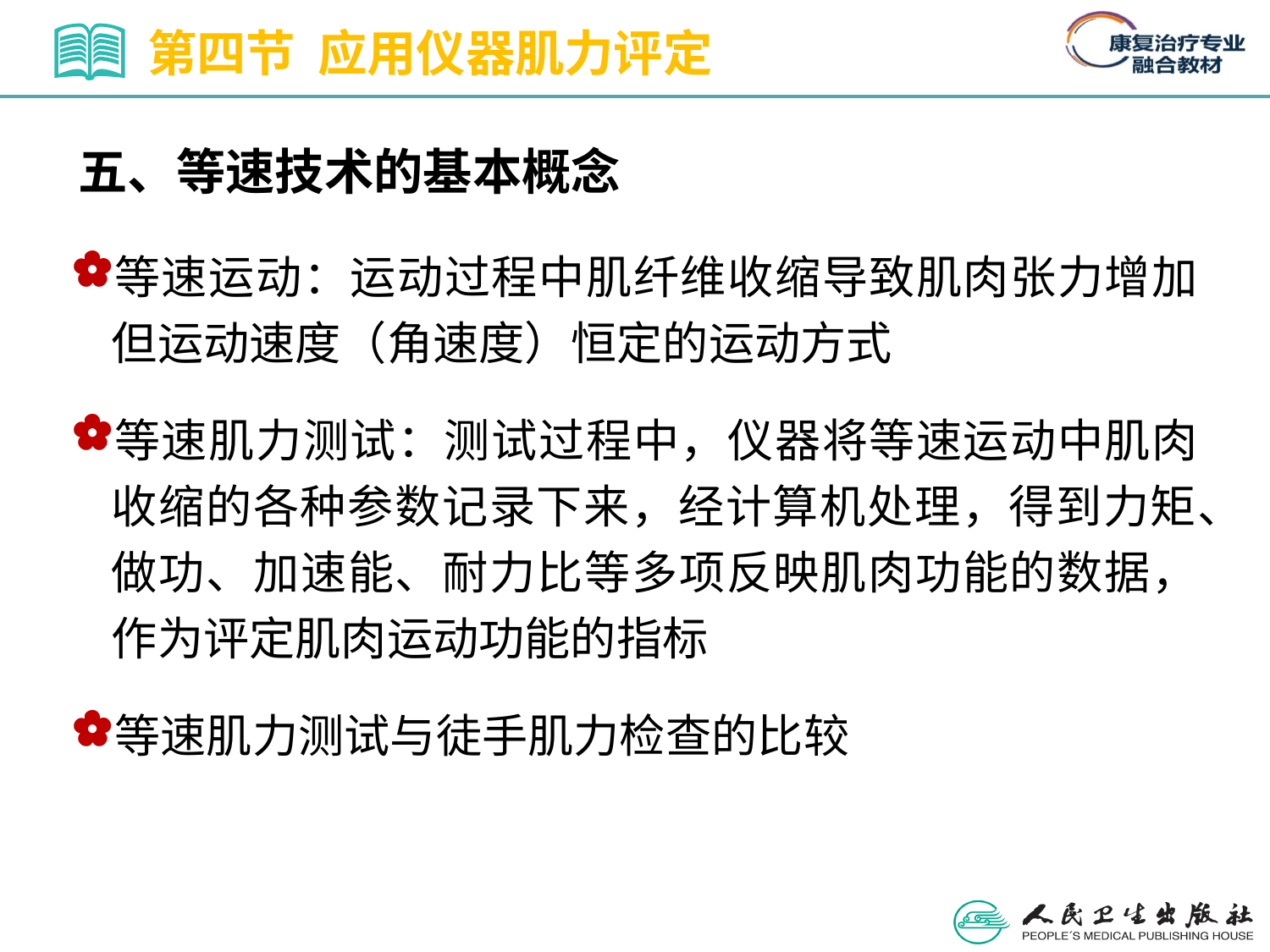

第四节  应用仪器肌力评定
五、等速技术的基本概念
等速运动：运动过程中肌纤维收缩导致肌肉张力增加但运动速度（角速度）恒定的运动方式
等速肌力测试：测试过程中，仪器将等速运动中肌肉收缩的各种参数记录下来，经计算机处理，得到力矩、做功、加速能、耐力比等多项反映肌肉功能的数据，作为评定肌肉运动功能的指标
等速肌力测试与徒手肌力检查的比较